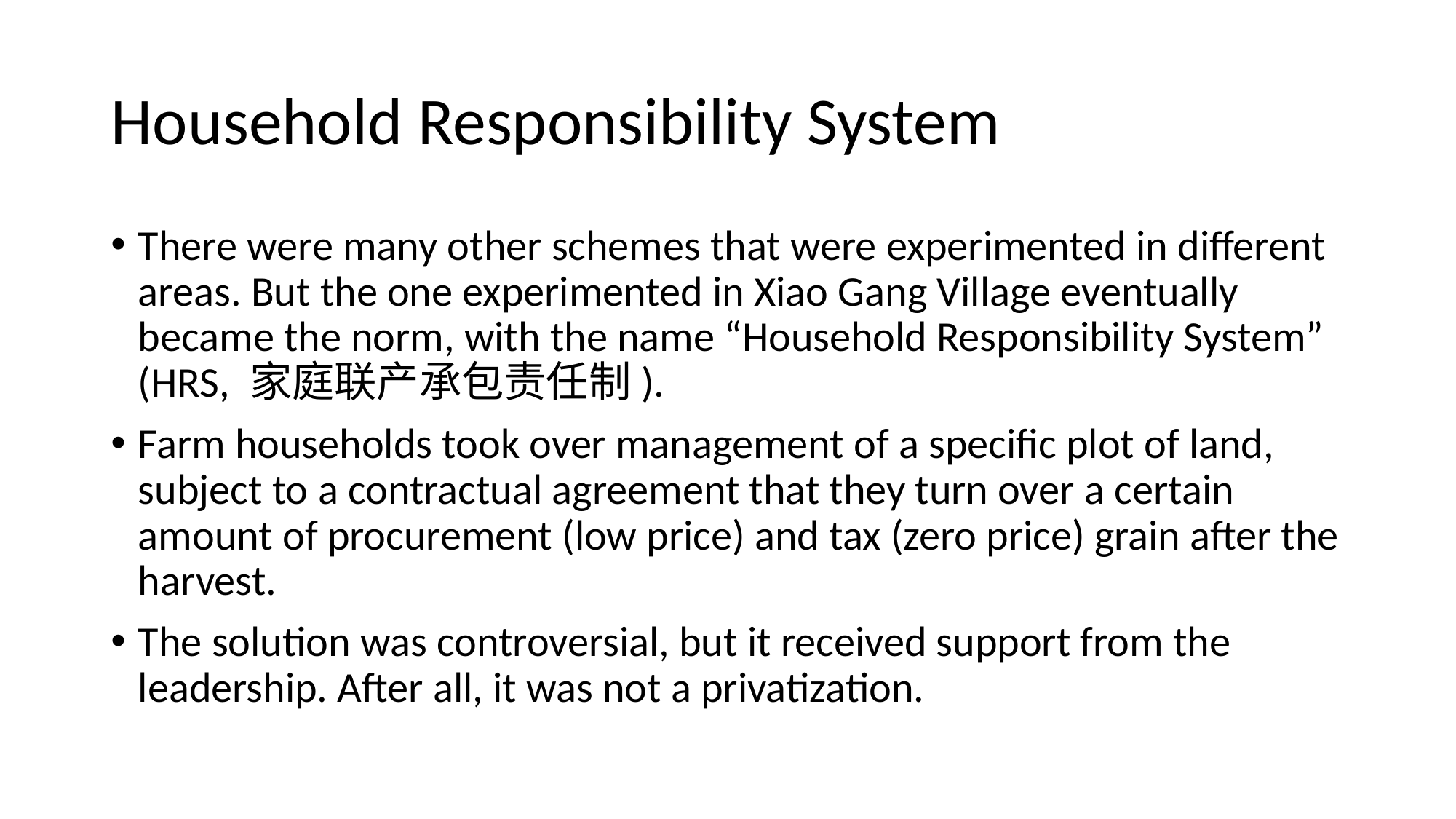

# Household Responsibility System
There were many other schemes that were experimented in different areas. But the one experimented in Xiao Gang Village eventually became the norm, with the name “Household Responsibility System” (HRS, 家庭联产承包责任制).
Farm households took over management of a specific plot of land, subject to a contractual agreement that they turn over a certain amount of procurement (low price) and tax (zero price) grain after the harvest.
The solution was controversial, but it received support from the leadership. After all, it was not a privatization.